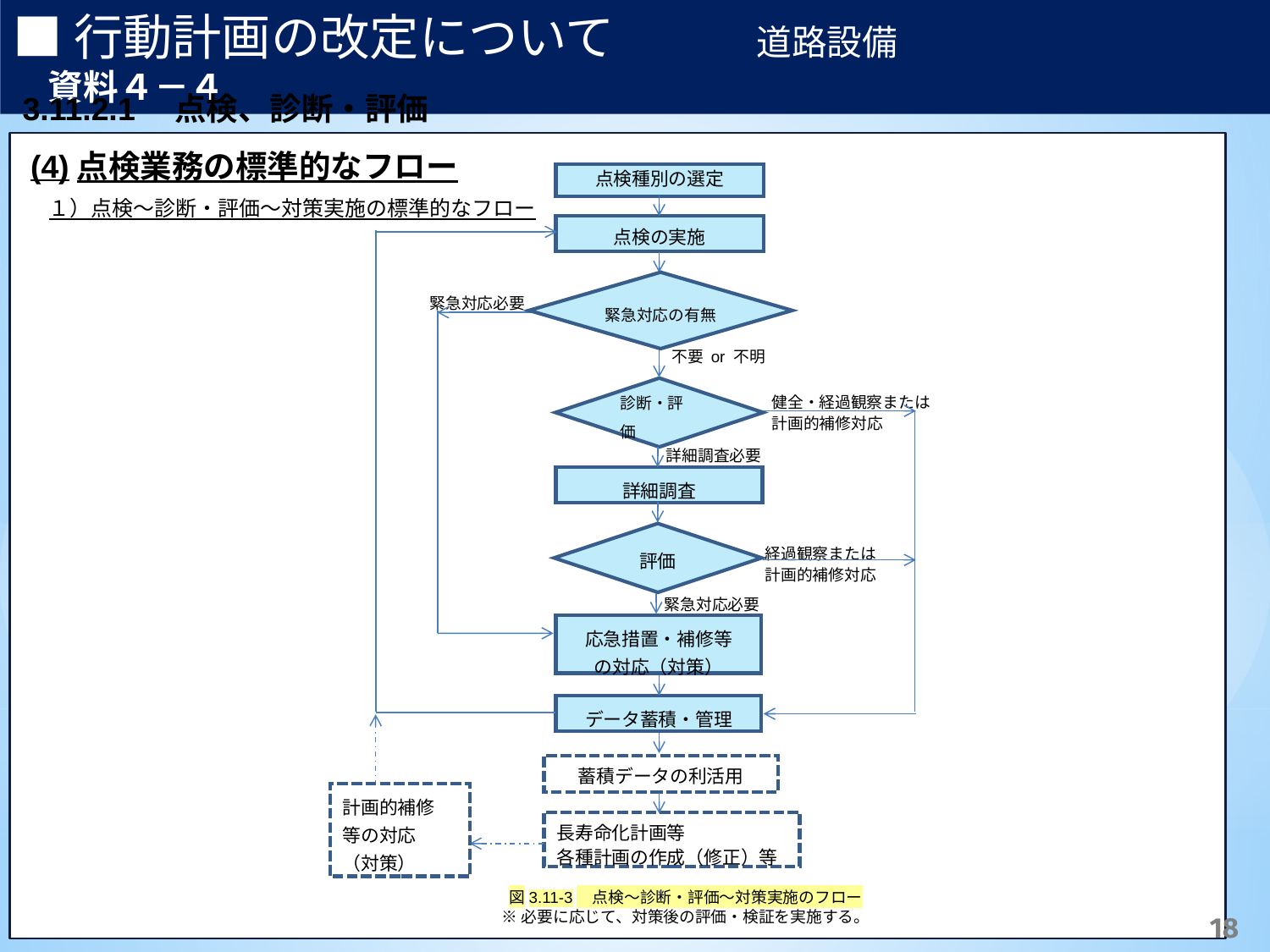

■行動計画の改定について　　　　道路設備　　　　　　　　　　　資料４－４
3.11.2.1　点検、診断・評価

(4)点検業務の標準的なフロー
点検種別の選定
点検の実施
緊急対応の有無
緊急対応必要
不要 or 不明
診断・評価
健全・経過観察または
計画的補修対応
詳細調査必要
詳細調査
評価
経過観察または
計画的補修対応
緊急対応必要
応急措置・補修等
の対応（対策）

データ蓄積・管理
蓄積データの利活用
計画的補修
等の対応
（対策）

長寿命化計画等
各種計画の作成（修正）等
１）点検～診断・評価～対策実施の標準的なフロー
図3.11‑3　点検～診断・評価～対策実施のフロー
※必要に応じて、対策後の評価・検証を実施する。
18